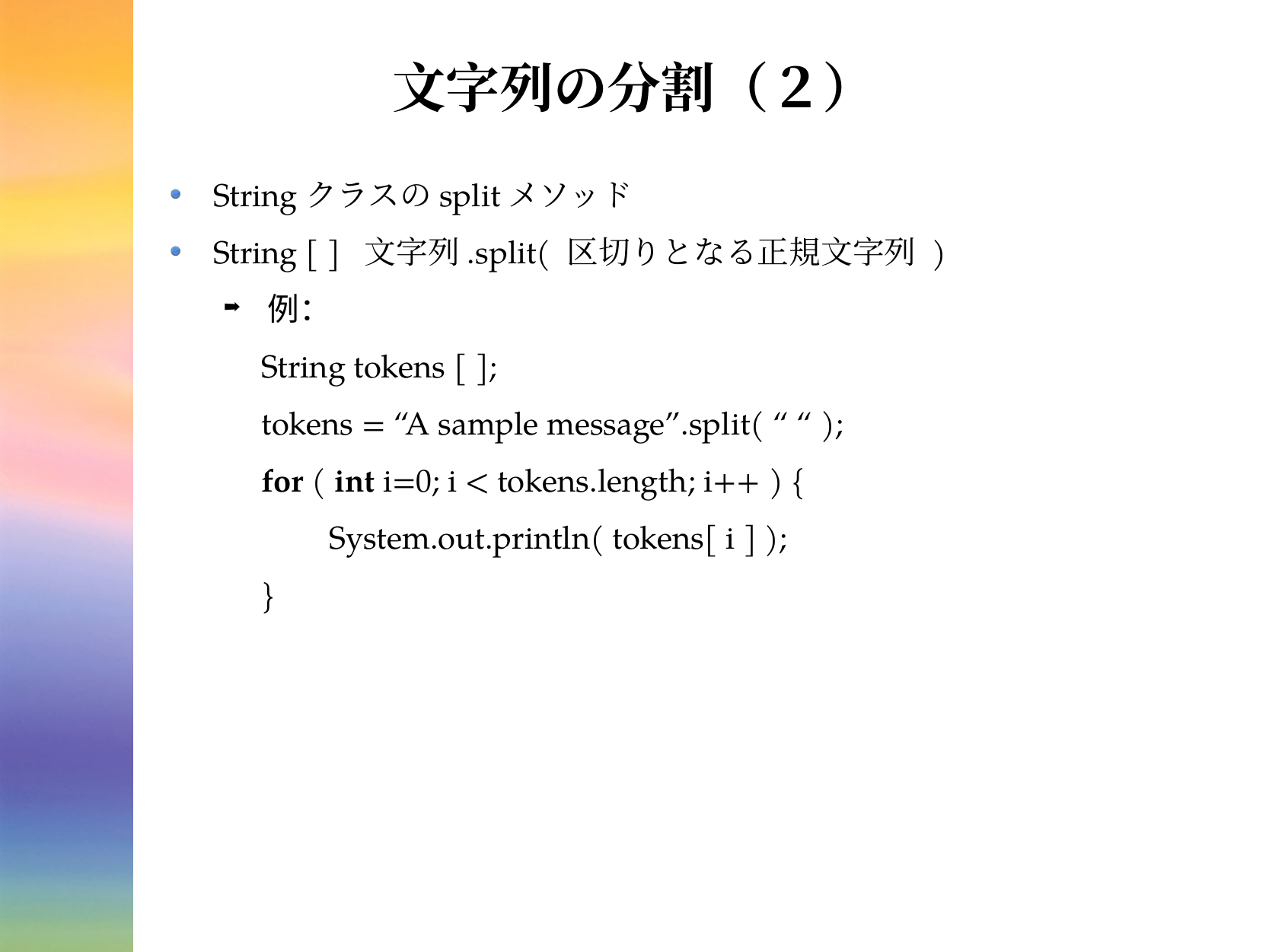

# 文字列の分割（２）
Stringクラスのsplitメソッド
String [ ]  文字列.split( 区切りとなる正規文字列 )
例：
String tokens [ ];
tokens = “A sample message”.split( “ “ );
for ( int i=0; i < tokens.length; i++ ) {
System.out.println( tokens[ i ] );
}